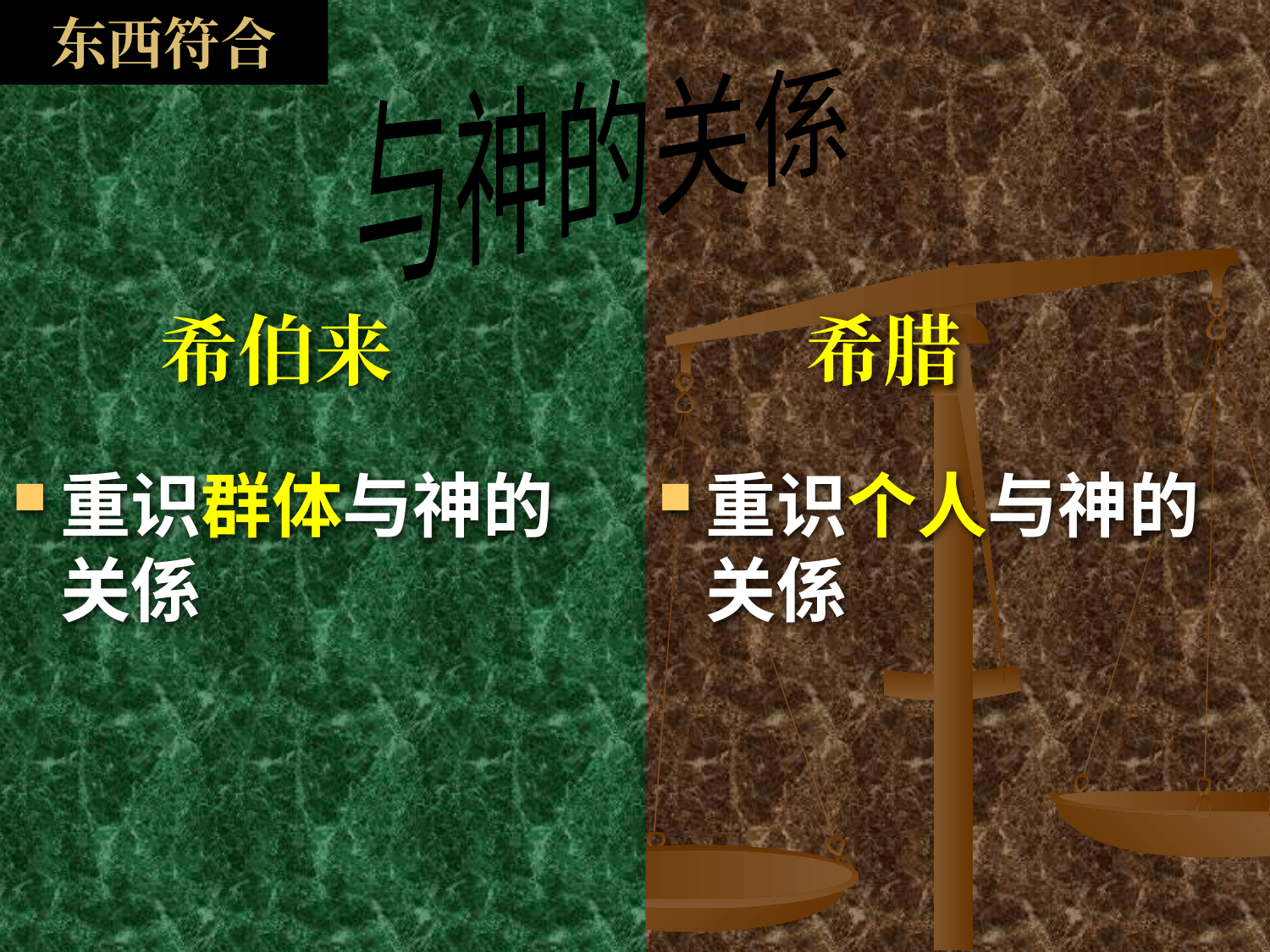

# 东西符合

与神的关係
希伯来
希腊
重识群体与神的关係
重识个人与神的关係